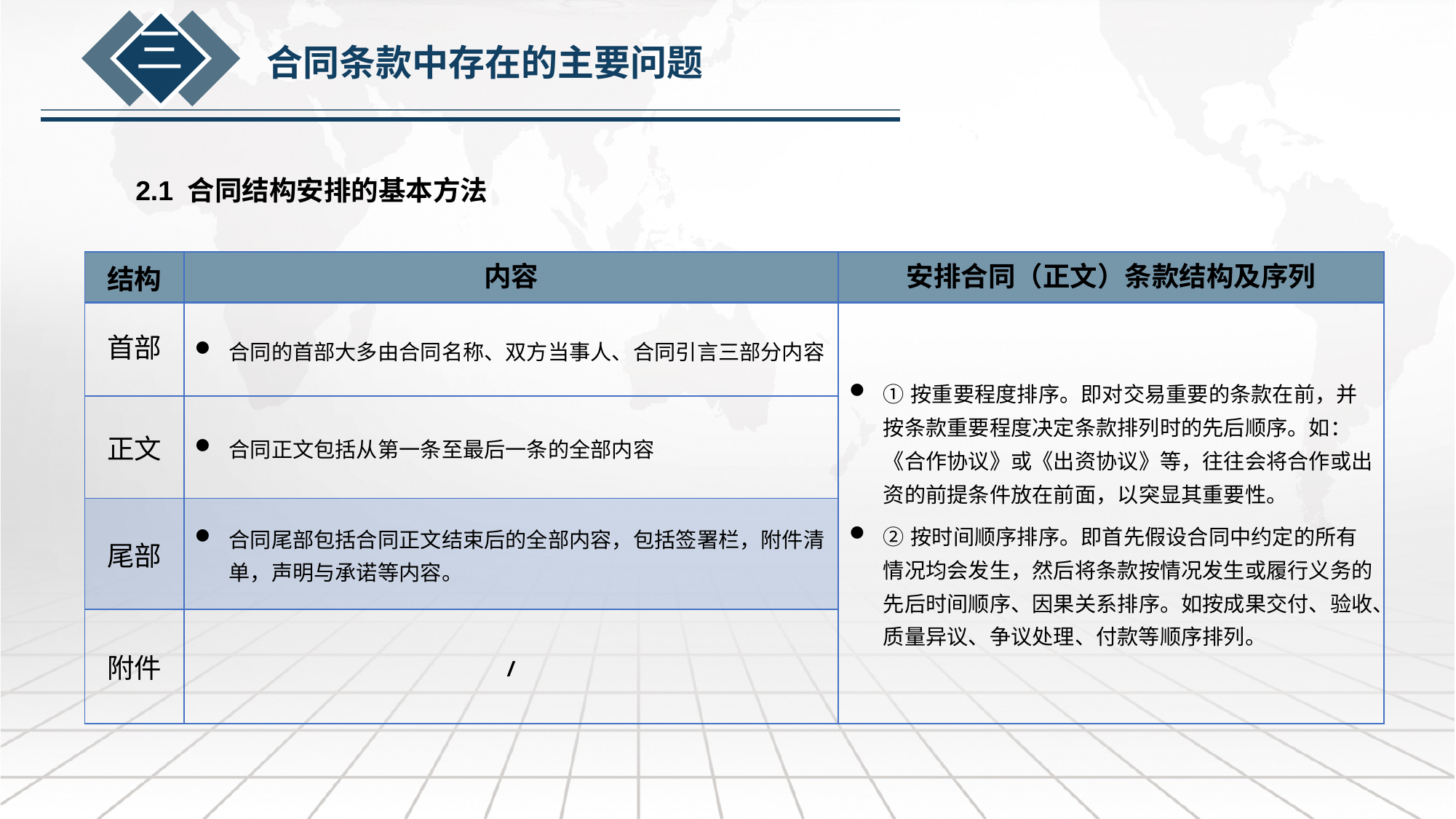

三

合同条款中存在的主要问题
2.1 合同结构安排的基本方法
| 结构 | 内容 | 安排合同（正文）条款结构及序列 |
| --- | --- | --- |
| 首部 | 合同的首部大多由合同名称、双方当事人、合同引言三部分内容 | ①按重要程度排序。即对交易重要的条款在前，并按条款重要程度决定条款排列时的先后顺序。如：《合作协议》或《出资协议》等，往往会将合作或出资的前提条件放在前面，以突显其重要性。 ②按时间顺序排序。即首先假设合同中约定的所有情况均会发生，然后将条款按情况发生或履行义务的先后时间顺序、因果关系排序。如按成果交付、验收、质量异议、争议处理、付款等顺序排列。 |
| 正文 | 合同正文包括从第一条至最后一条的全部内容 |  |
| 尾部 | 合同尾部包括合同正文结束后的全部内容，包括签署栏，附件清单，声明与承诺等内容。 |  |
| 附件 | / |  |